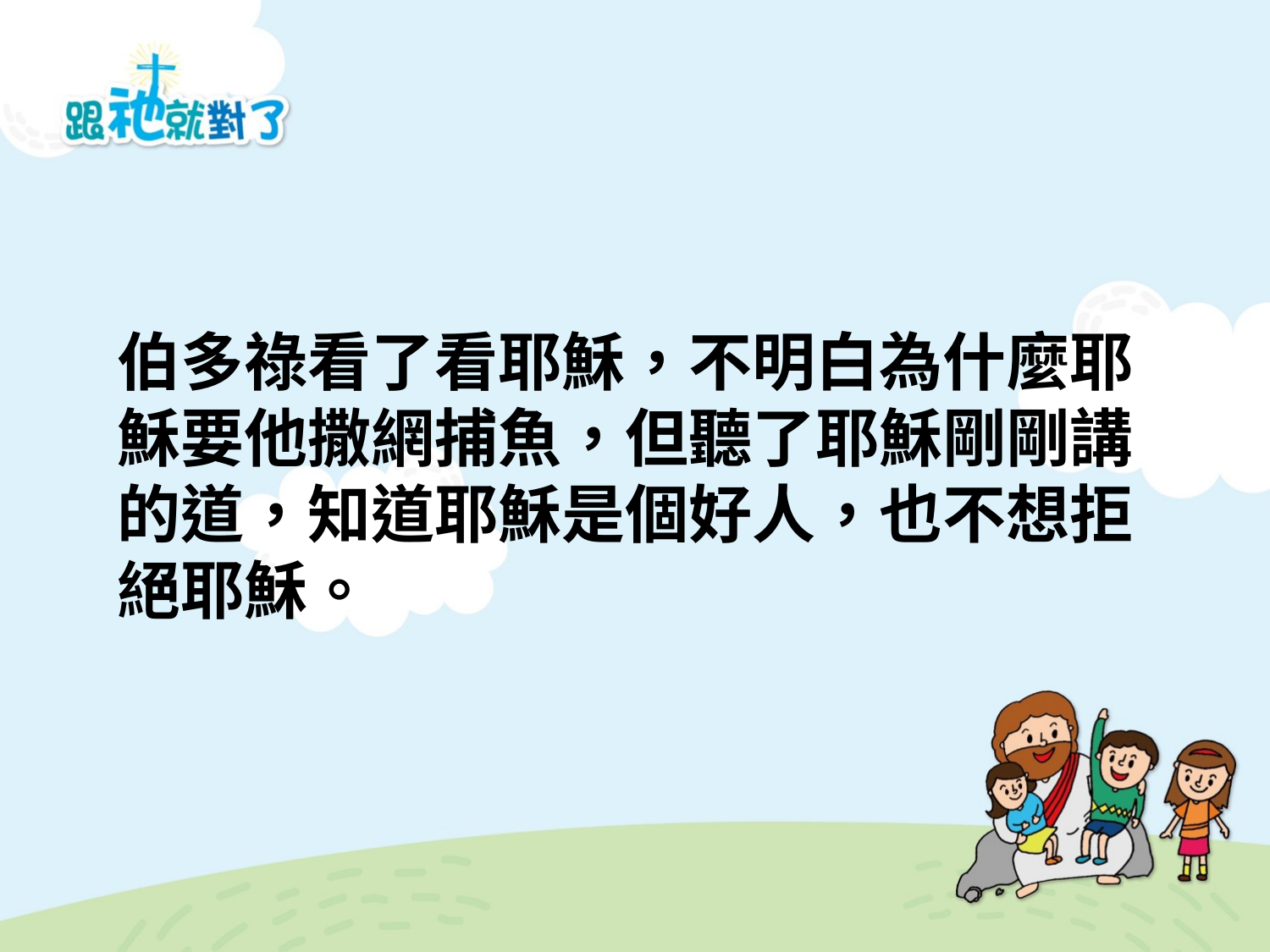

伯多祿看了看耶穌，不明白為什麼耶穌要他撒網捕魚，但聽了耶穌剛剛講的道，知道耶穌是個好人，也不想拒絕耶穌。